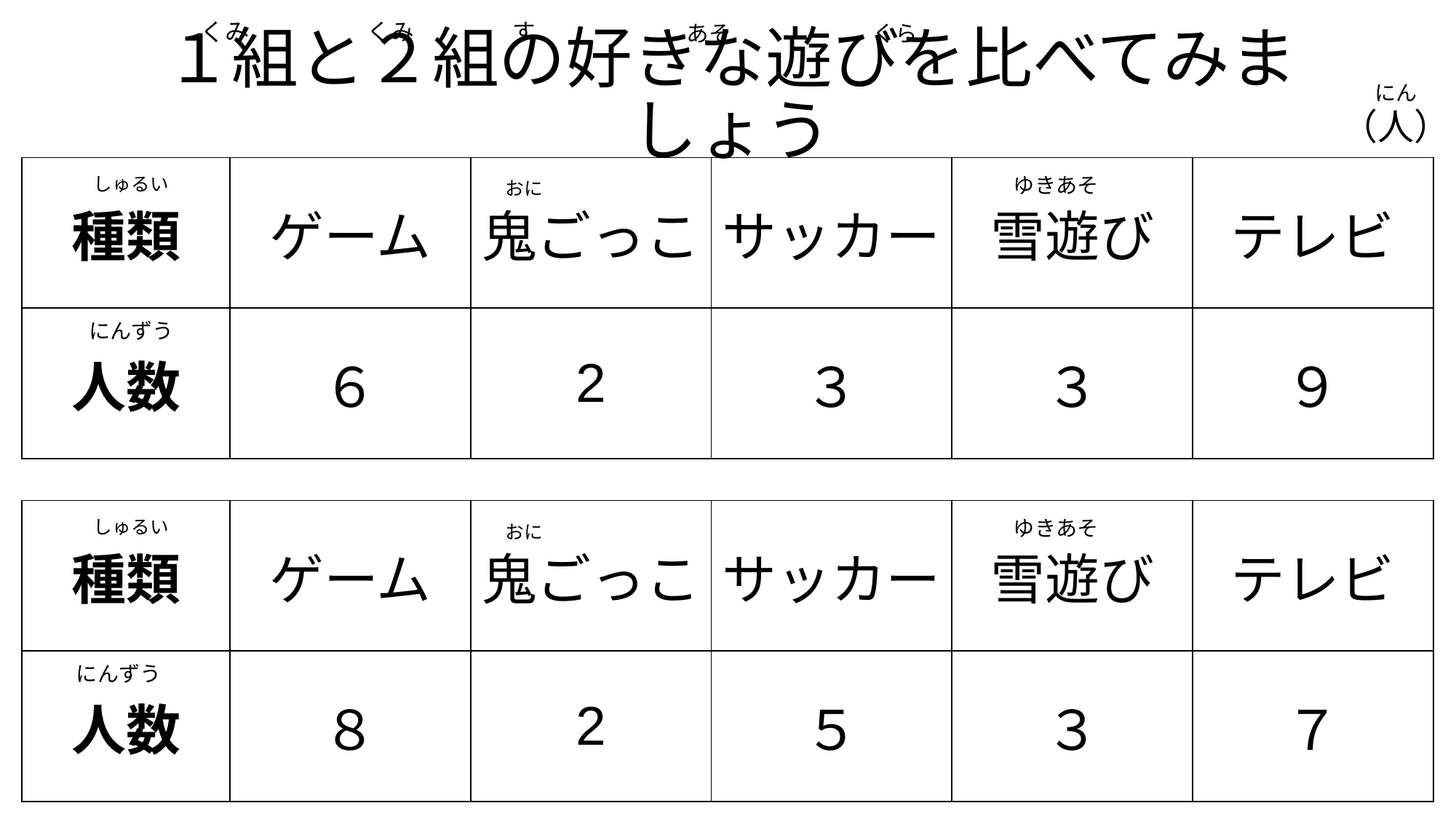

くみ
　あそ
　す
　くみ
　くら
# １組と２組の好きな遊びを比べてみましょう
にん
（人）
| 種類 | ゲーム | 鬼ごっこ | サッカー | 雪遊び | テレビ |
| --- | --- | --- | --- | --- | --- |
| 人数 | ６ | 2 | ３ | ３ | ９ |
　しゅるい
　ゆきあそ
　おに
　にんずう
| 種類 | ゲーム | 鬼ごっこ | サッカー | 雪遊び | テレビ |
| --- | --- | --- | --- | --- | --- |
| 人数 | ８ | 2 | ５ | ３ | ７ |
　しゅるい
　ゆきあそ
　おに
　にんずう